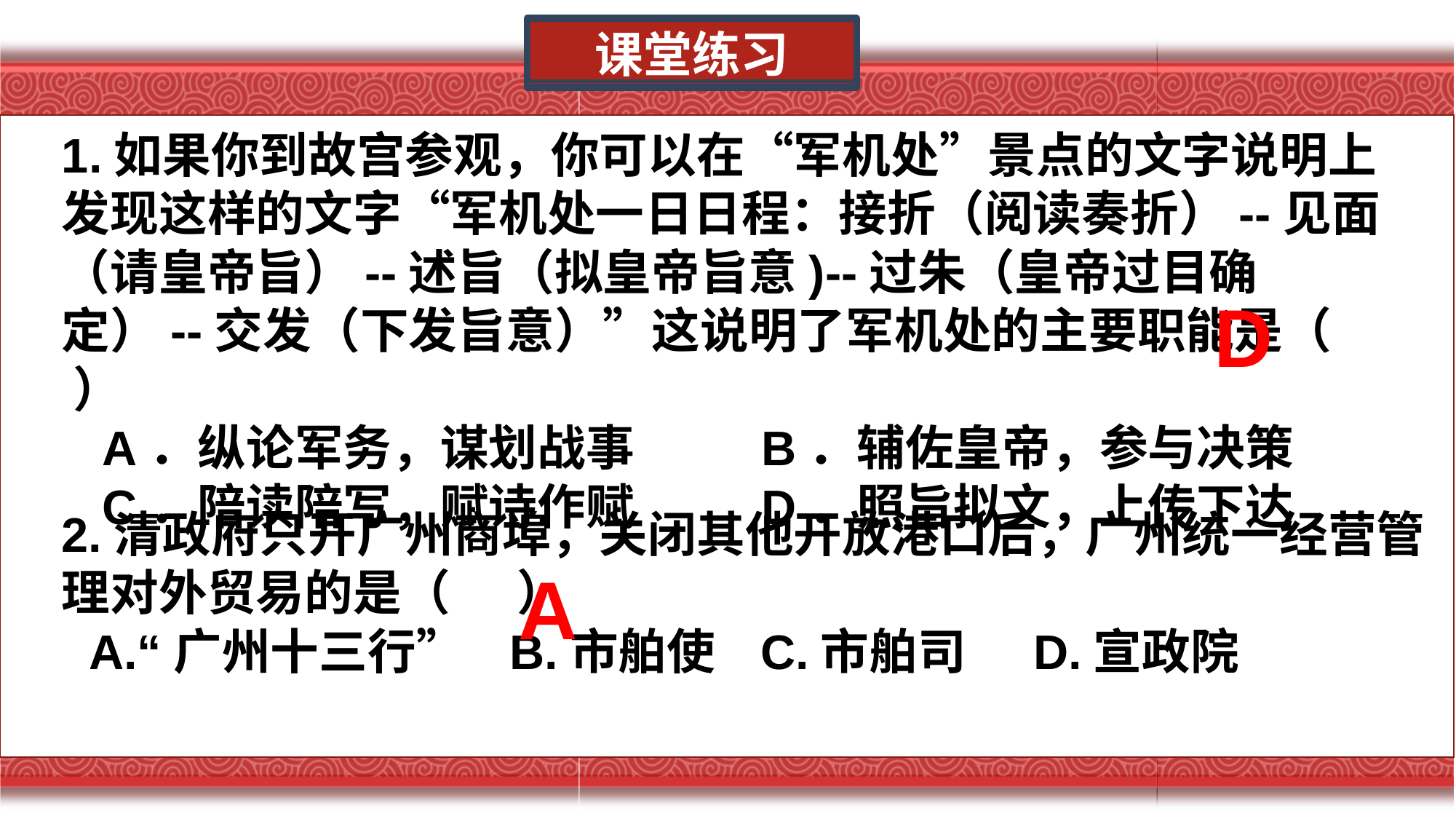

课堂练习

1.如果你到故宫参观，你可以在“军机处”景点的文字说明上发现这样的文字“军机处一日日程：接折（阅读奏折）--见面（请皇帝旨）--述旨（拟皇帝旨意)--过朱（皇帝过目确定）--交发（下发旨意）”这说明了军机处的主要职能是（     ）
   A．纵论军务，谋划战事　      B．辅佐皇帝，参与决策
   C．陪读陪写，赋诗作赋　      D．照旨拟文，上传下达
D
2.清政府只开广州商埠，关闭其他开放港口后，广州统一经营管理对外贸易的是（      ）
  A.“广州十三行”   B.市舶使   C.市舶司     D.宣政院
A